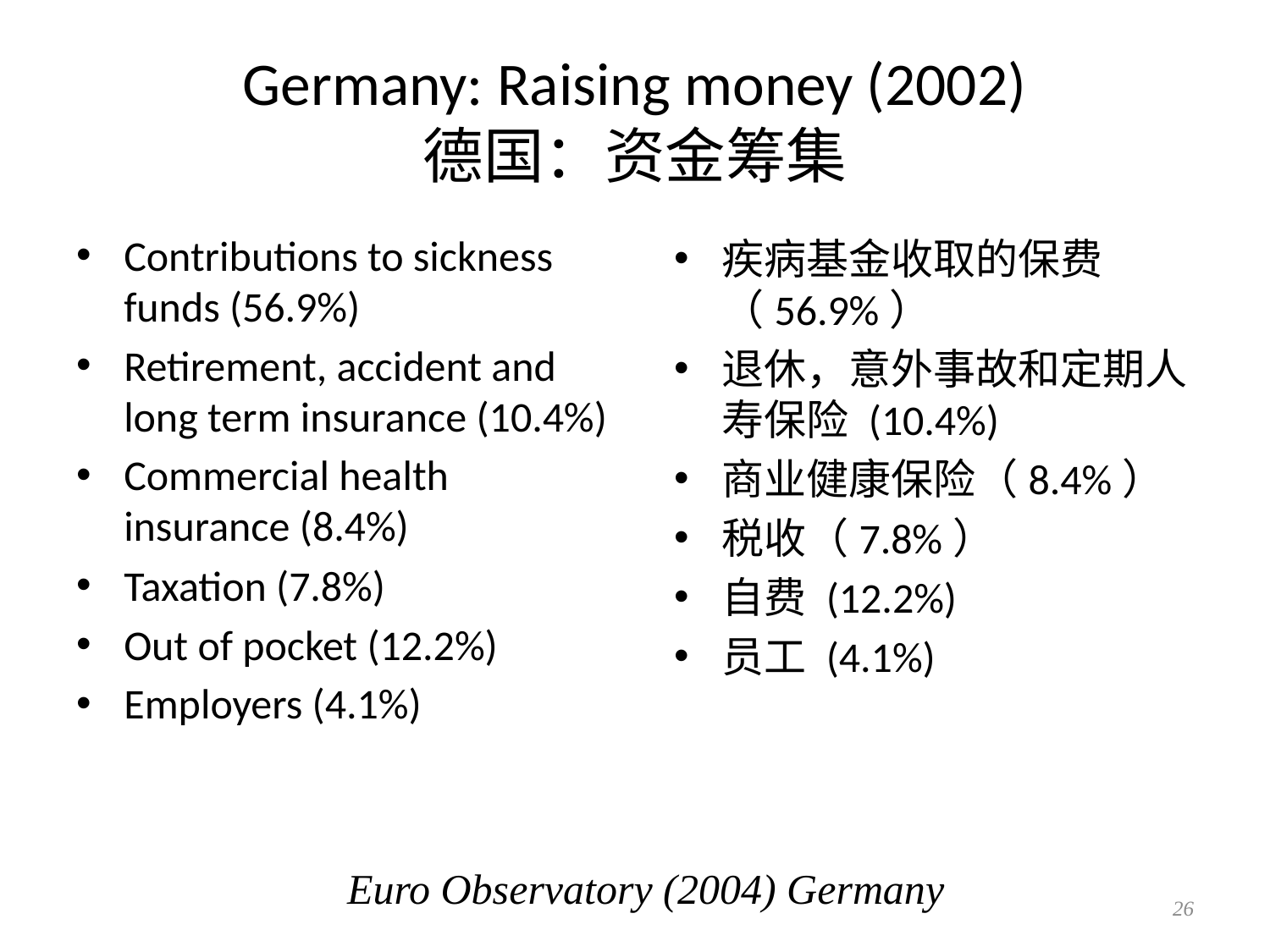

# Germany: Raising money (2002) 德国：资金筹集
Contributions to sickness funds (56.9%)
Retirement, accident and long term insurance (10.4%)
Commercial health insurance (8.4%)
Taxation (7.8%)
Out of pocket (12.2%)
Employers (4.1%)
疾病基金收取的保费（56.9%）
退休，意外事故和定期人寿保险 (10.4%)
商业健康保险（8.4%）
税收（7.8%）
自费 (12.2%)
员工 (4.1%)
Euro Observatory (2004) Germany
26